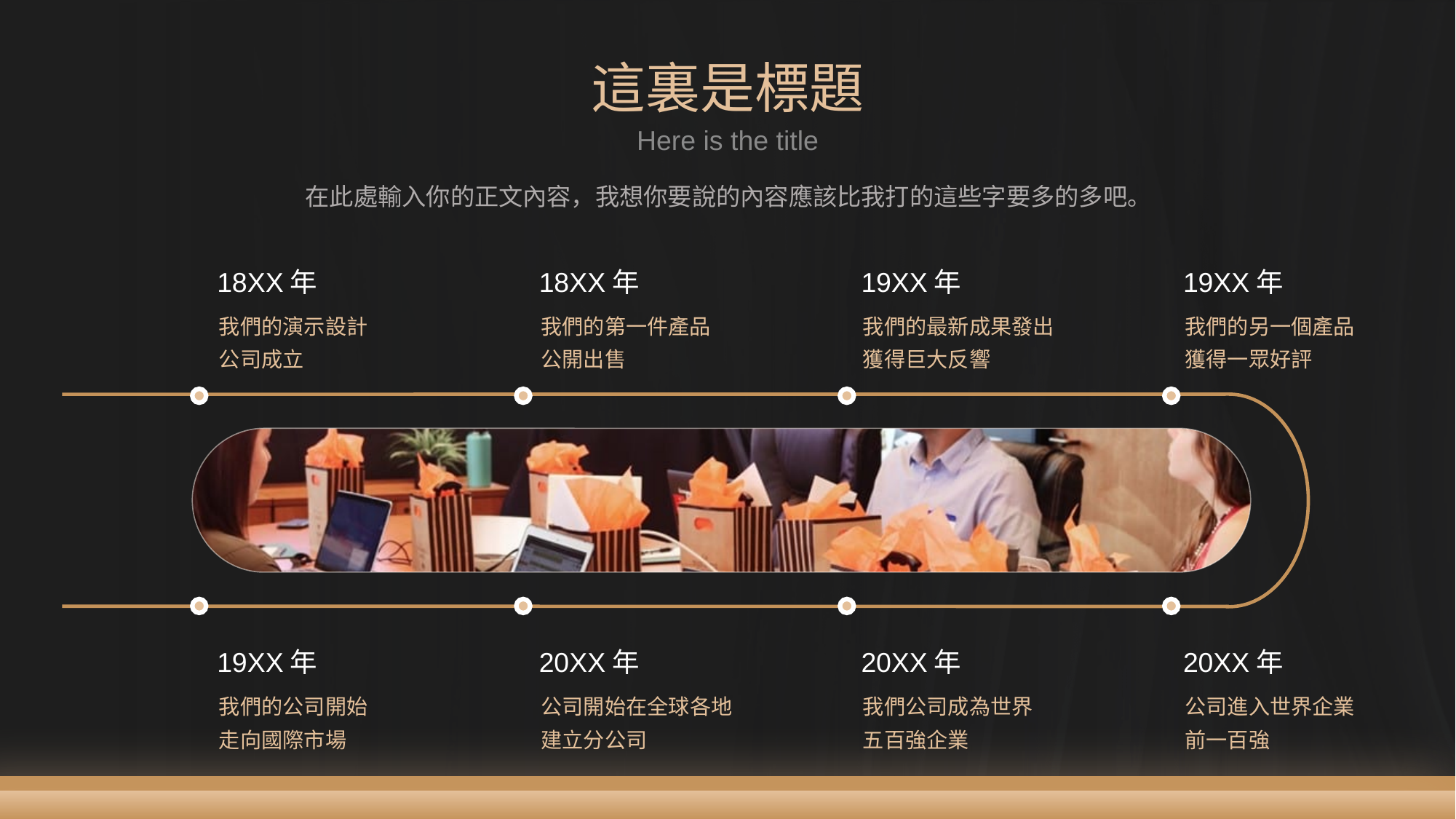

這裏是標題
Here is the title

在此處輸入你的正文內容，我想你要說的內容應該比我打的這些字要多的多吧。

18XX年
我們的演示設計
公司成立
18XX年
我們的第一件產品
公開出售
19XX年
我們的最新成果發出
獲得巨大反響
19XX年
我們的另一個產品
獲得一眾好評

19XX年
我們的公司開始
走向國際市場
20XX年
公司開始在全球各地
建立分公司
20XX年
我們公司成為世界
五百強企業
20XX年
公司進入世界企業
前一百強